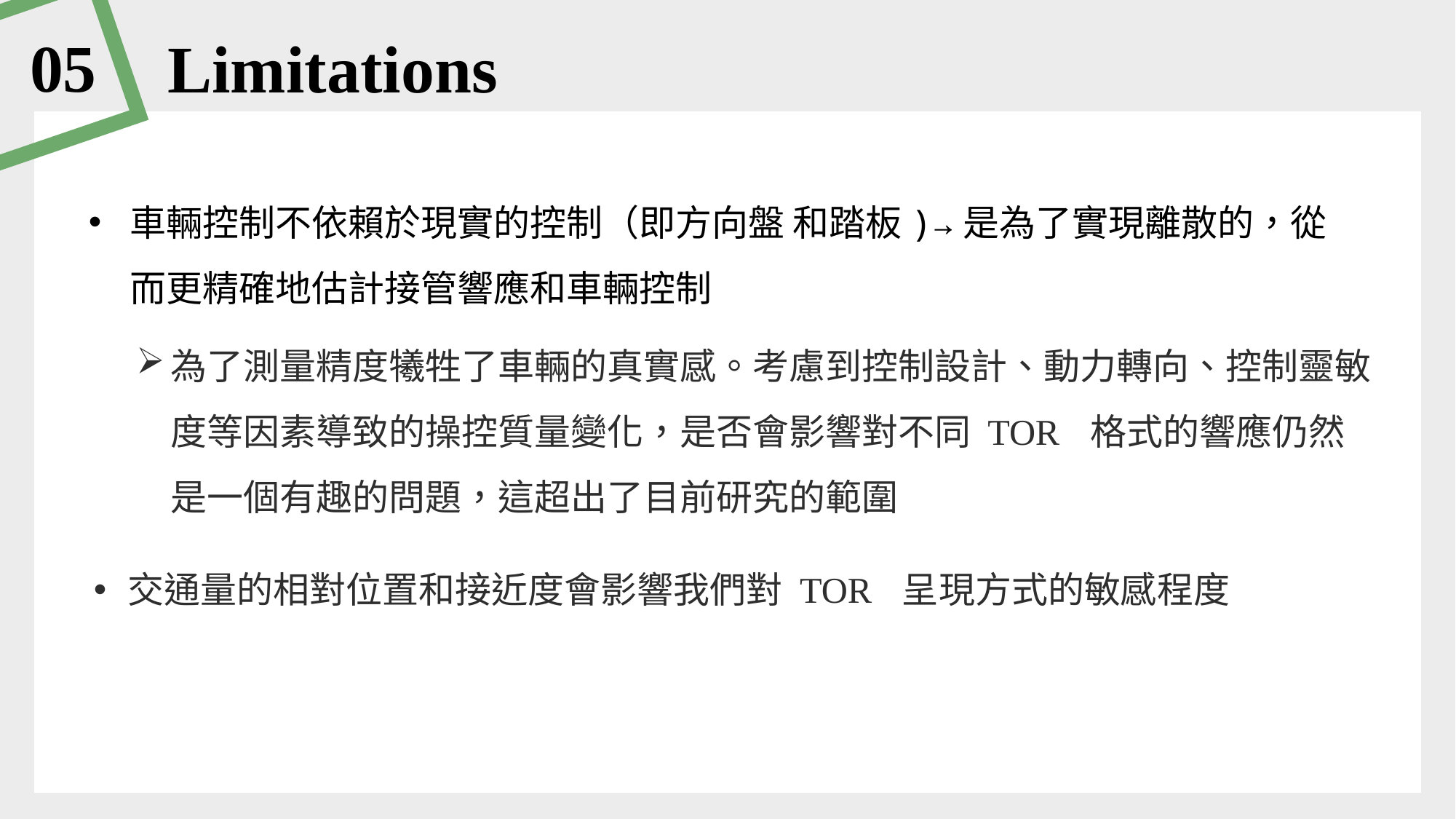

05
Limitations

車輛控制不依賴於現實的控制（即方向盤 和踏板)→是為了實現離散的，從而更精確地估計接管響應和車輛控制
為了測量精度犧牲了車輛的真實感。考慮到控制設計、動力轉向、控制靈敏度等因素導致的操控質量變化，是否會影響對不同 TOR 格式的響應仍然是一個有趣的問題，這超出了目前研究的範圍
交通量的相對位置和接近度會影響我們對 TOR 呈現方式的敏感程度